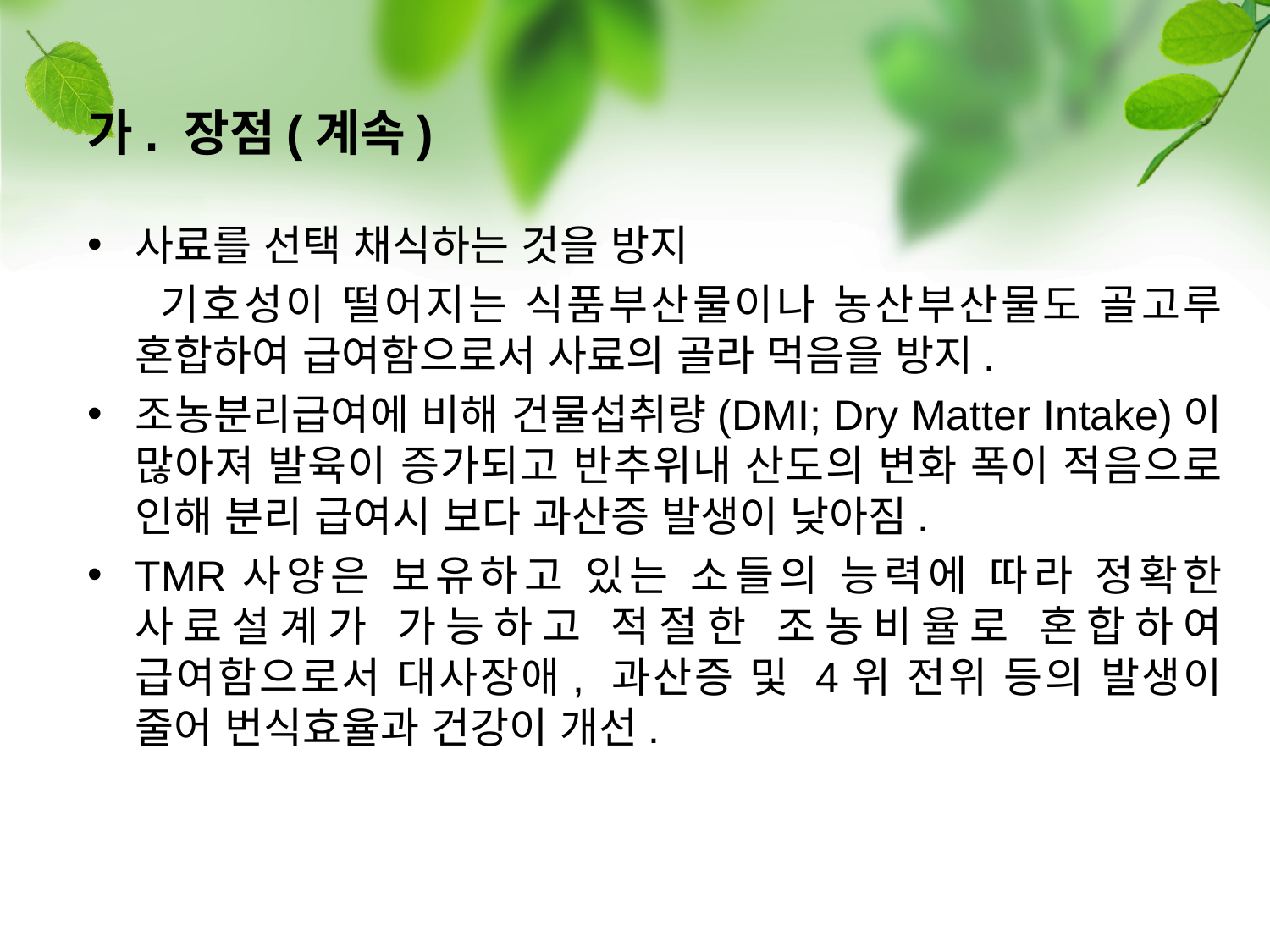

가. 장점(계속)

사료를 선택 채식하는 것을 방지
    기호성이 떨어지는 식품부산물이나 농산부산물도 골고루 혼합하여 급여함으로서 사료의 골라 먹음을 방지.
조농분리급여에 비해 건물섭취량(DMI; Dry Matter Intake)이 많아져 발육이 증가되고 반추위내 산도의 변화 폭이 적음으로 인해 분리 급여시 보다 과산증 발생이 낮아짐.
TMR사양은 보유하고 있는 소들의 능력에 따라 정확한 사료설계가 가능하고 적절한 조농비율로 혼합하여 급여함으로서 대사장애, 과산증 및 4위 전위 등의 발생이 줄어 번식효율과 건강이 개선.